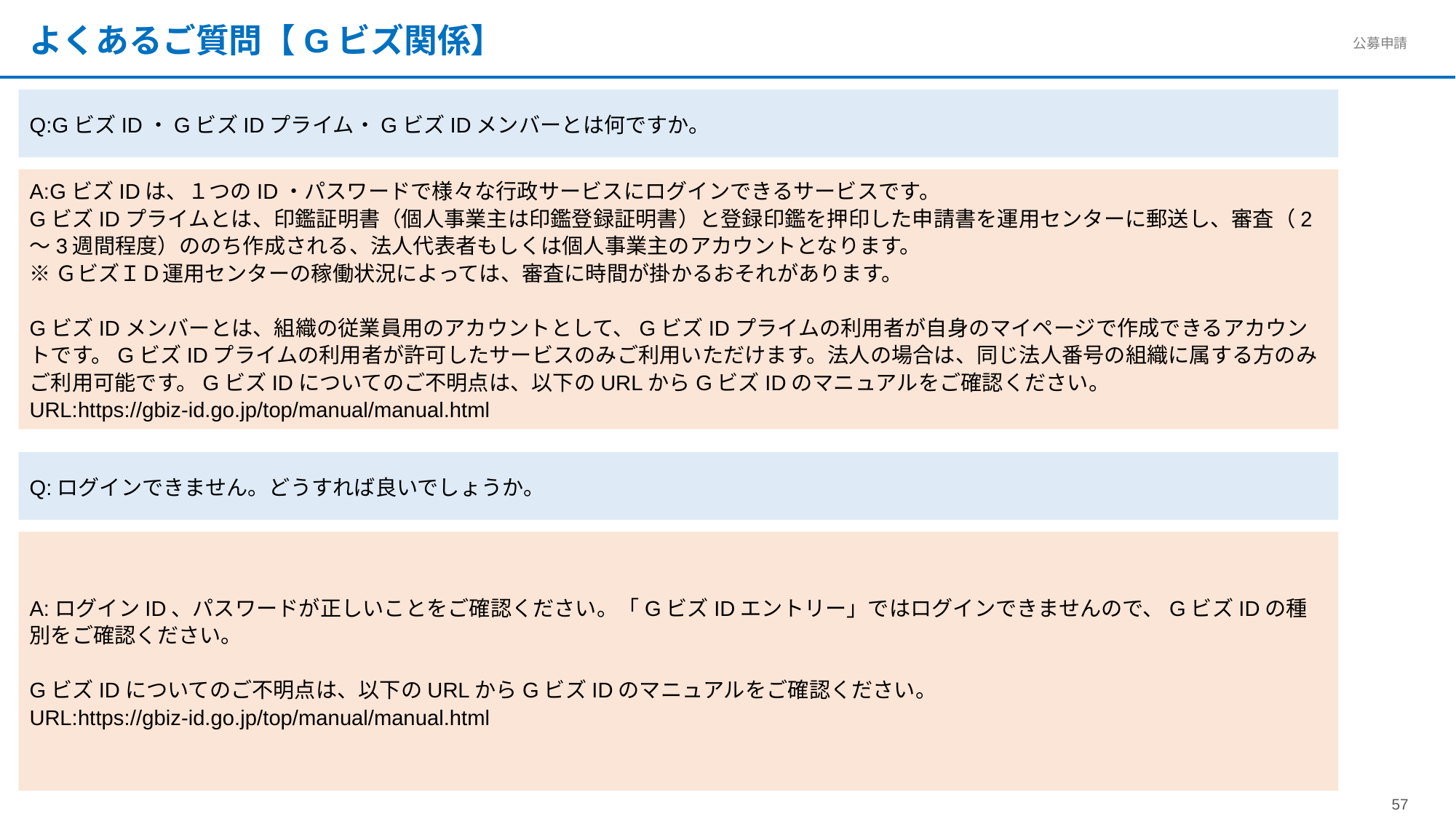

よくあるご質問【Gビズ関係】
Q:GビズID・GビズIDプライム・GビズIDメンバーとは何ですか。
A:GビズIDは、１つのID・パスワードで様々な行政サービスにログインできるサービスです。
GビズIDプライムとは、印鑑証明書（個人事業主は印鑑登録証明書）と登録印鑑を押印した申請書を運用センターに郵送し、審査（2～3週間程度）ののち作成される、法人代表者もしくは個人事業主のアカウントとなります。
※ＧビズＩＤ運用センターの稼働状況によっては、審査に時間が掛かるおそれがあります。

GビズIDメンバーとは、組織の従業員用のアカウントとして、GビズIDプライムの利用者が自身のマイページで作成できるアカウントです。GビズIDプライムの利用者が許可したサービスのみご利用いただけます。法人の場合は、同じ法人番号の組織に属する方のみご利用可能です。GビズIDについてのご不明点は、以下のURLからGビズIDのマニュアルをご確認ください。
URL:https://gbiz-id.go.jp/top/manual/manual.html
Q:ログインできません。どうすれば良いでしょうか。
A:ログインID、パスワードが正しいことをご確認ください。「GビズIDエントリー」ではログインできませんので、GビズIDの種別をご確認ください。

GビズIDについてのご不明点は、以下のURLからGビズIDのマニュアルをご確認ください。
URL:https://gbiz-id.go.jp/top/manual/manual.html